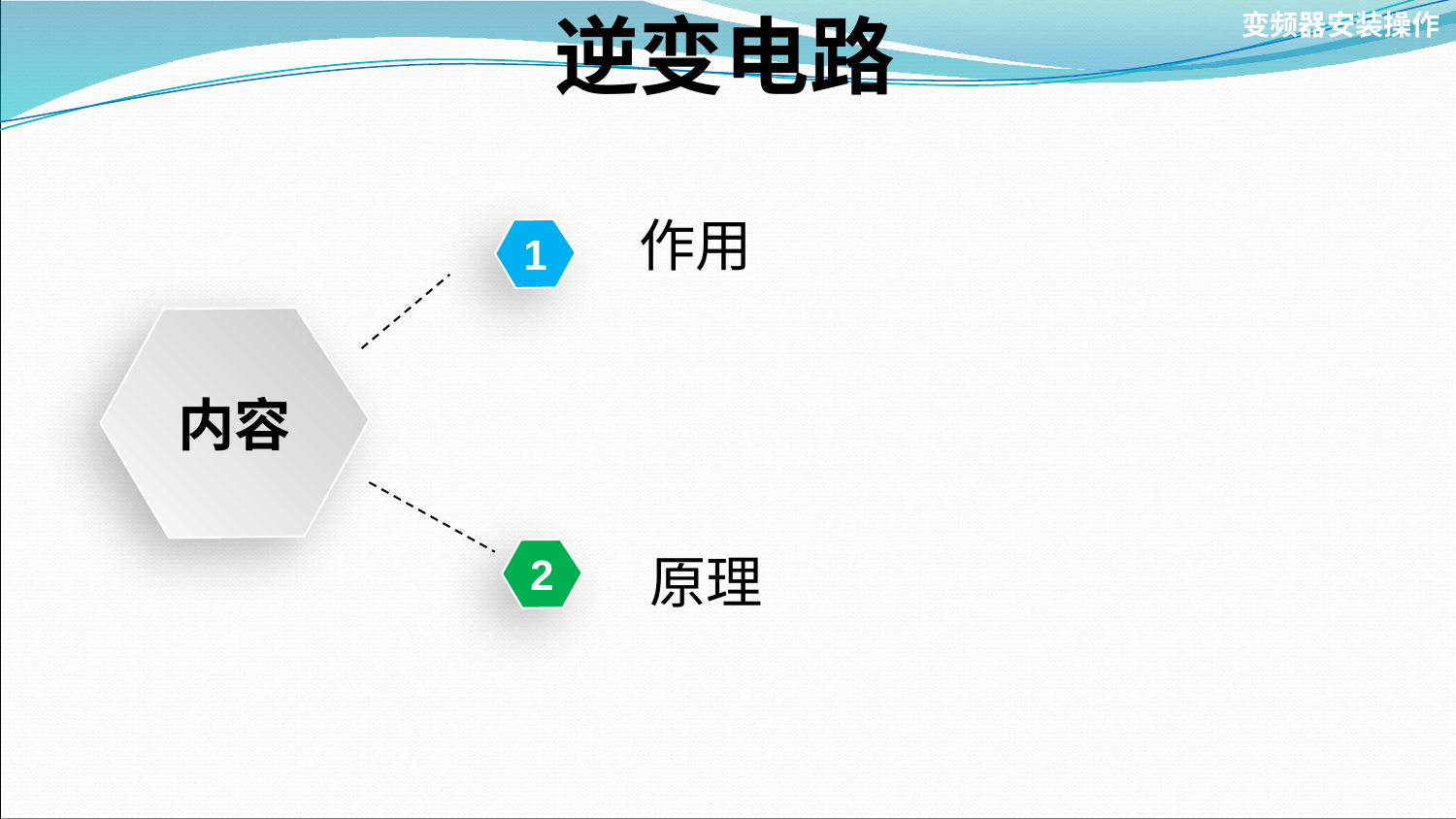

变频器安装操作
# 逆变电路
作用
1
内容
2
原理
2